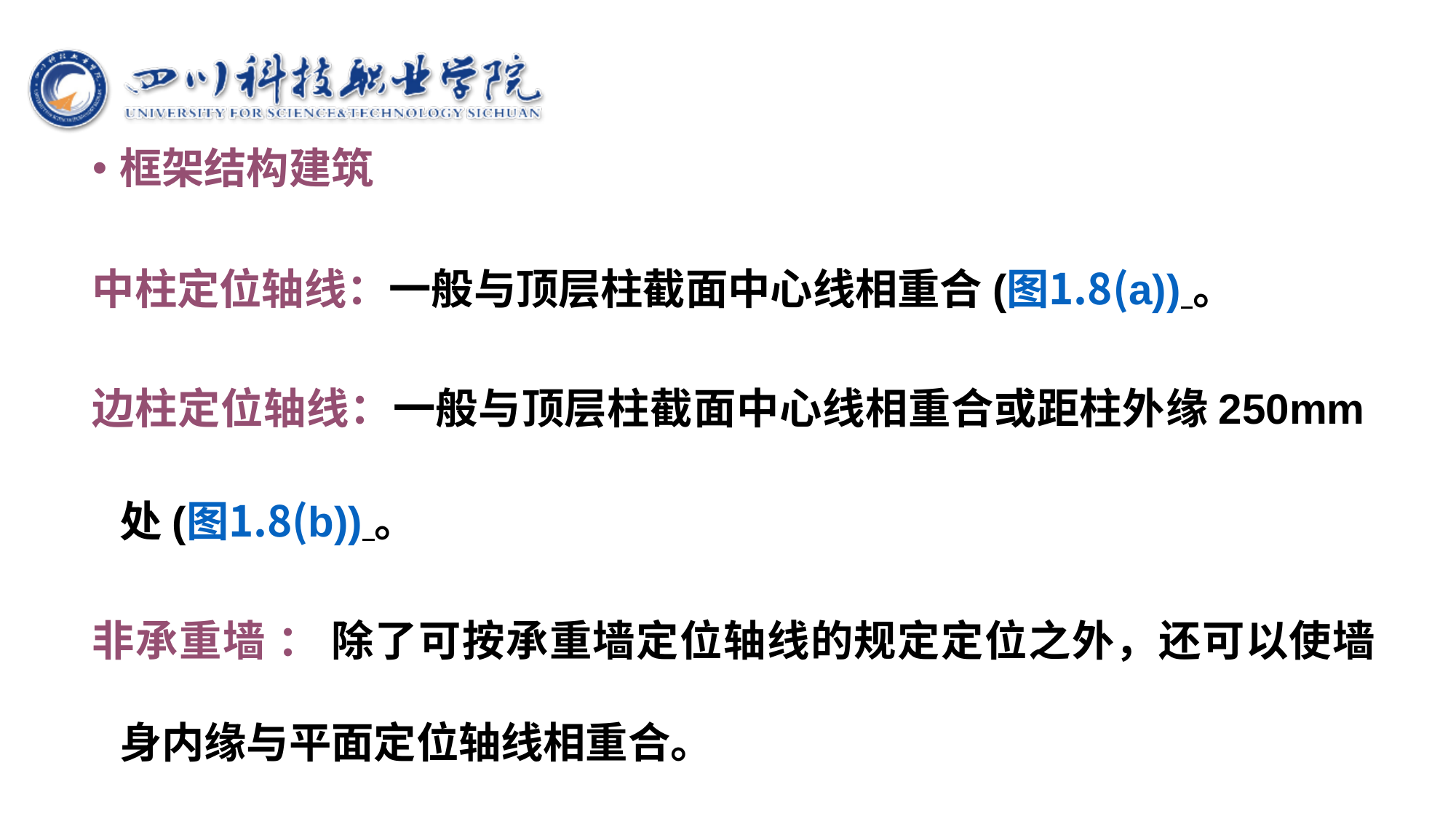

框架结构建筑
中柱定位轴线：一般与顶层柱截面中心线相重合(图1.8(a)) 。
边柱定位轴线：一般与顶层柱截面中心线相重合或距柱外缘250mm处(图1.8(b)) 。
非承重墙 ： 除了可按承重墙定位轴线的规定定位之外，还可以使墙身内缘与平面定位轴线相重合。